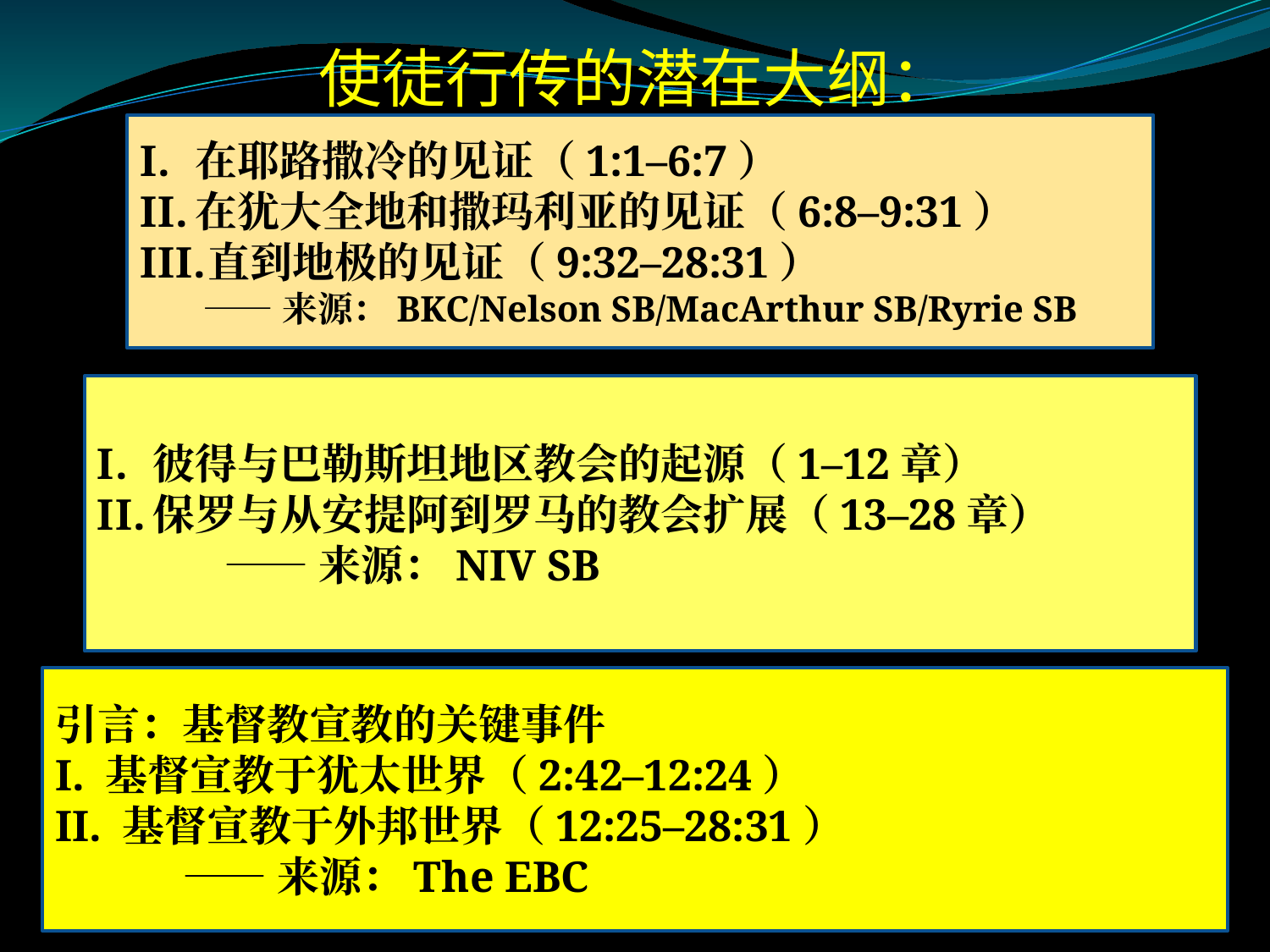

使徒行传的潜在大纲：
在耶路撒冷的见证（1:1–6:7）
在犹大全地和撒玛利亚的见证（6:8–9:31）
直到地极的见证（9:32–28:31）
——来源：BKC/Nelson SB/MacArthur SB/Ryrie SB
彼得与巴勒斯坦地区教会的起源（1–12章）
保罗与从安提阿到罗马的教会扩展（13–28章）
	——来源：NIV SB
引言：基督教宣教的关键事件
I. 基督宣教于犹太世界（2:42–12:24）
II. 基督宣教于外邦世界（12:25–28:31）
	——来源：The EBC